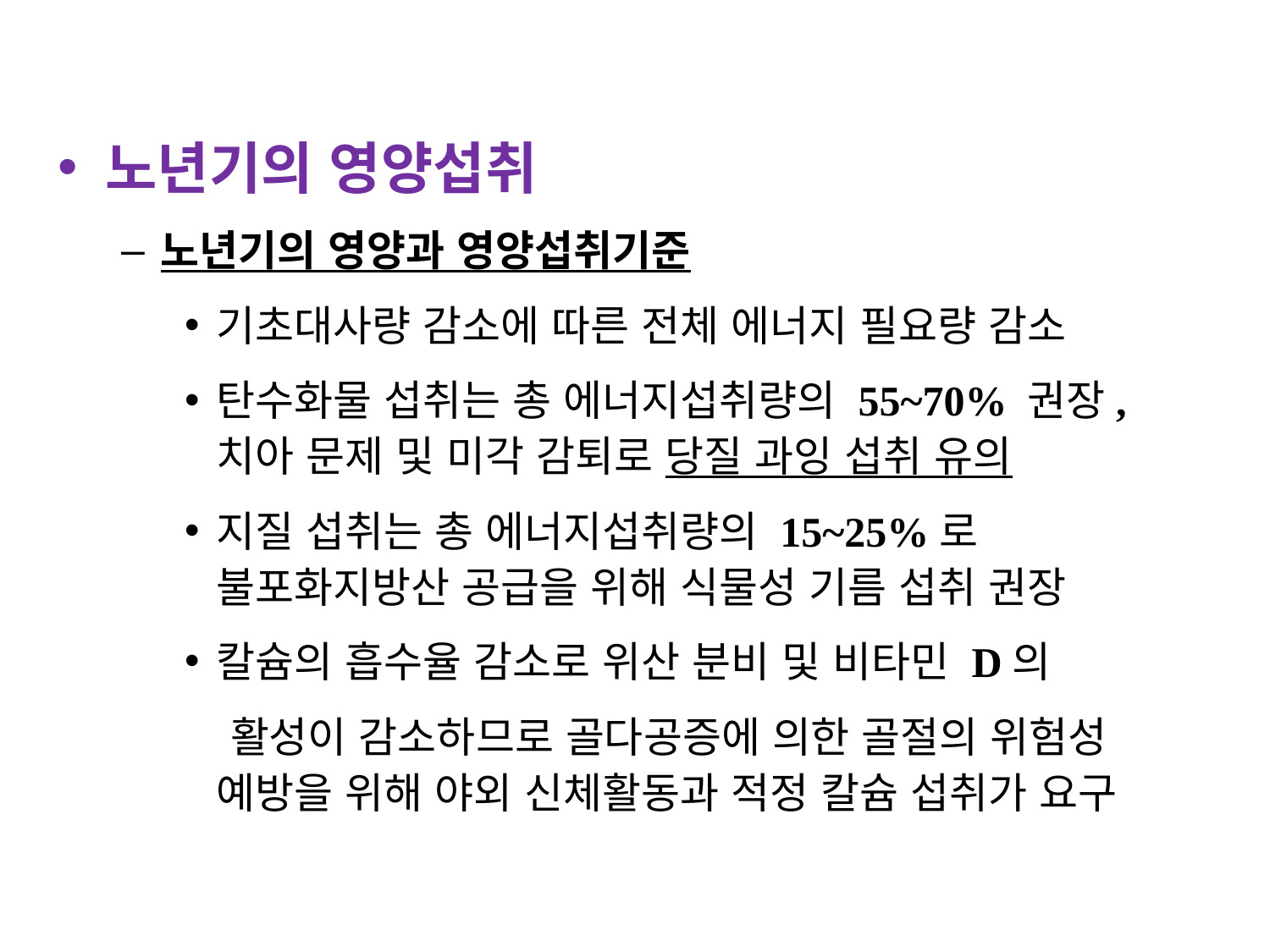

노년기의 영양섭취
노년기의 영양과 영양섭취기준
기초대사량 감소에 따른 전체 에너지 필요량 감소
탄수화물 섭취는 총 에너지섭취량의 55~70% 권장, 치아 문제 및 미각 감퇴로 당질 과잉 섭취 유의
지질 섭취는 총 에너지섭취량의 15~25%로 불포화지방산 공급을 위해 식물성 기름 섭취 권장
칼슘의 흡수율 감소로 위산 분비 및 비타민 D의
   활성이 감소하므로 골다공증에 의한 골절의 위험성 예방을 위해 야외 신체활동과 적정 칼슘 섭취가 요구